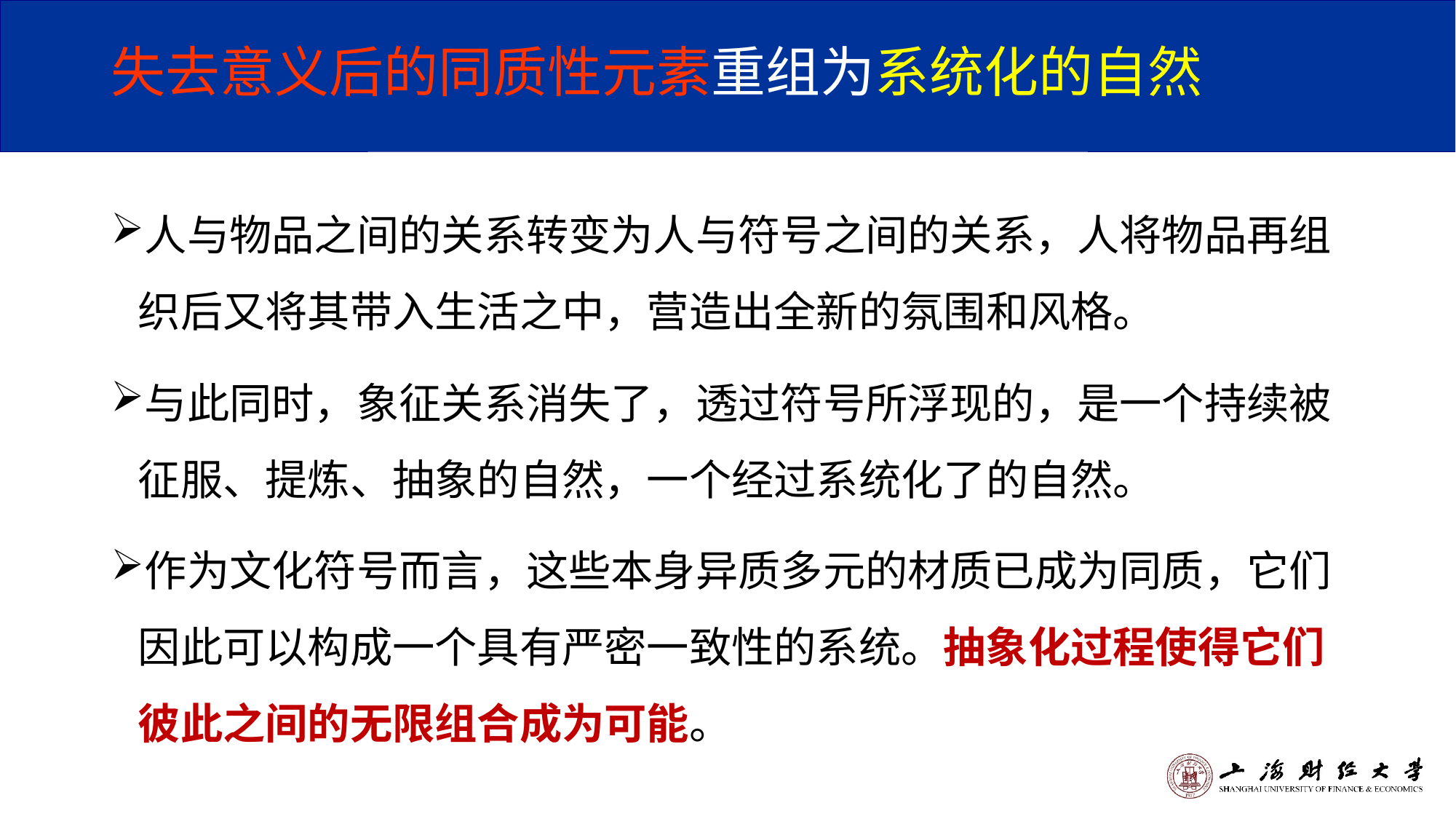

# 失去意义后的同质性元素重组为系统化的自然
人与物品之间的关系转变为人与符号之间的关系，人将物品再组织后又将其带入生活之中，营造出全新的氛围和风格。
与此同时，象征关系消失了，透过符号所浮现的，是一个持续被征服、提炼、抽象的自然，一个经过系统化了的自然。
作为文化符号而言，这些本身异质多元的材质已成为同质，它们因此可以构成一个具有严密一致性的系统。抽象化过程使得它们彼此之间的无限组合成为可能。